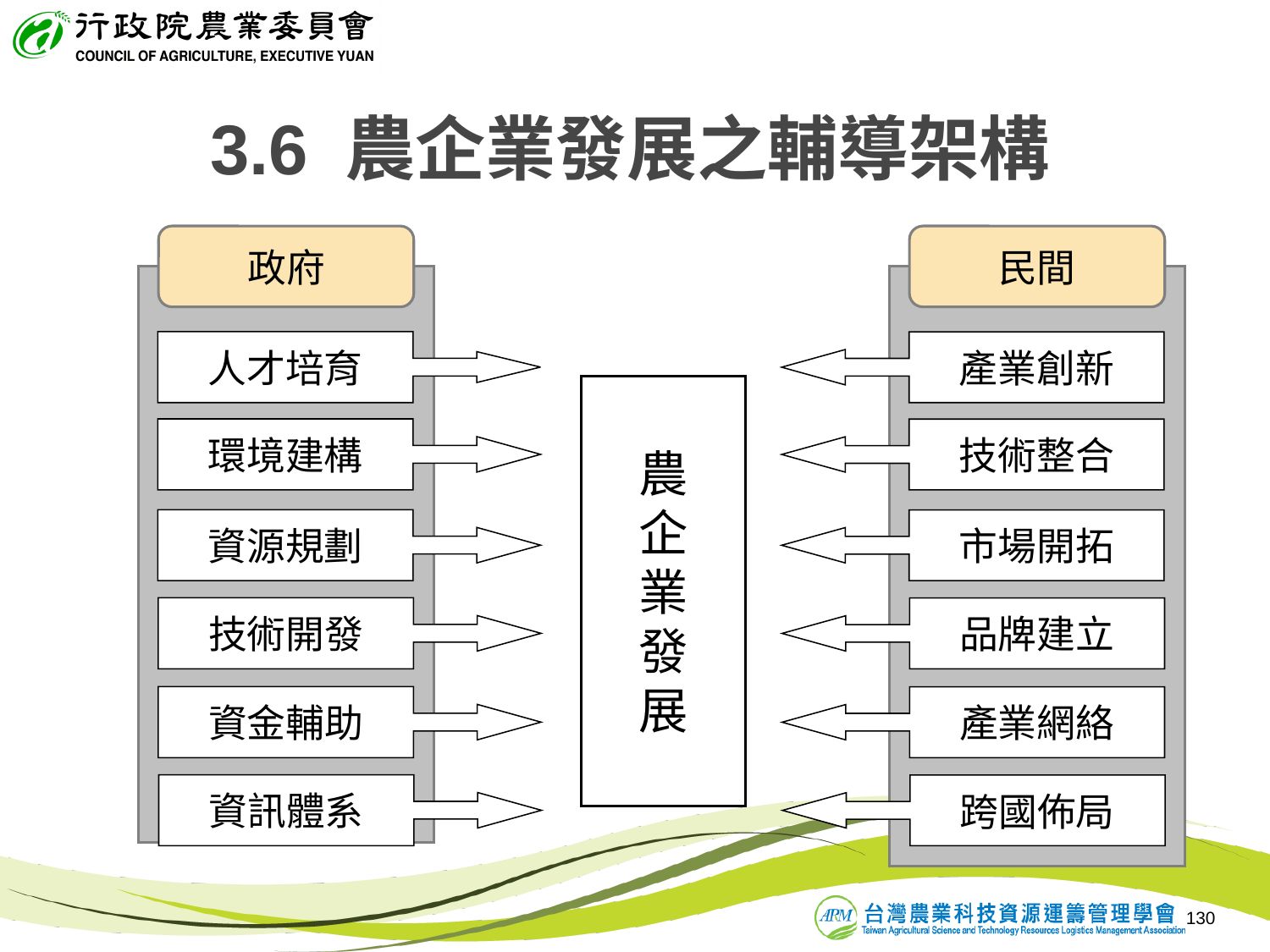

3.6 農企業發展之輔導架構
政府
民間

人才培育
產業創新
農
企
業
發
展
環境建構
技術整合
資源規劃
市場開拓
技術開發
品牌建立
資金輔助
產業網絡
資訊體系
跨國佈局
130